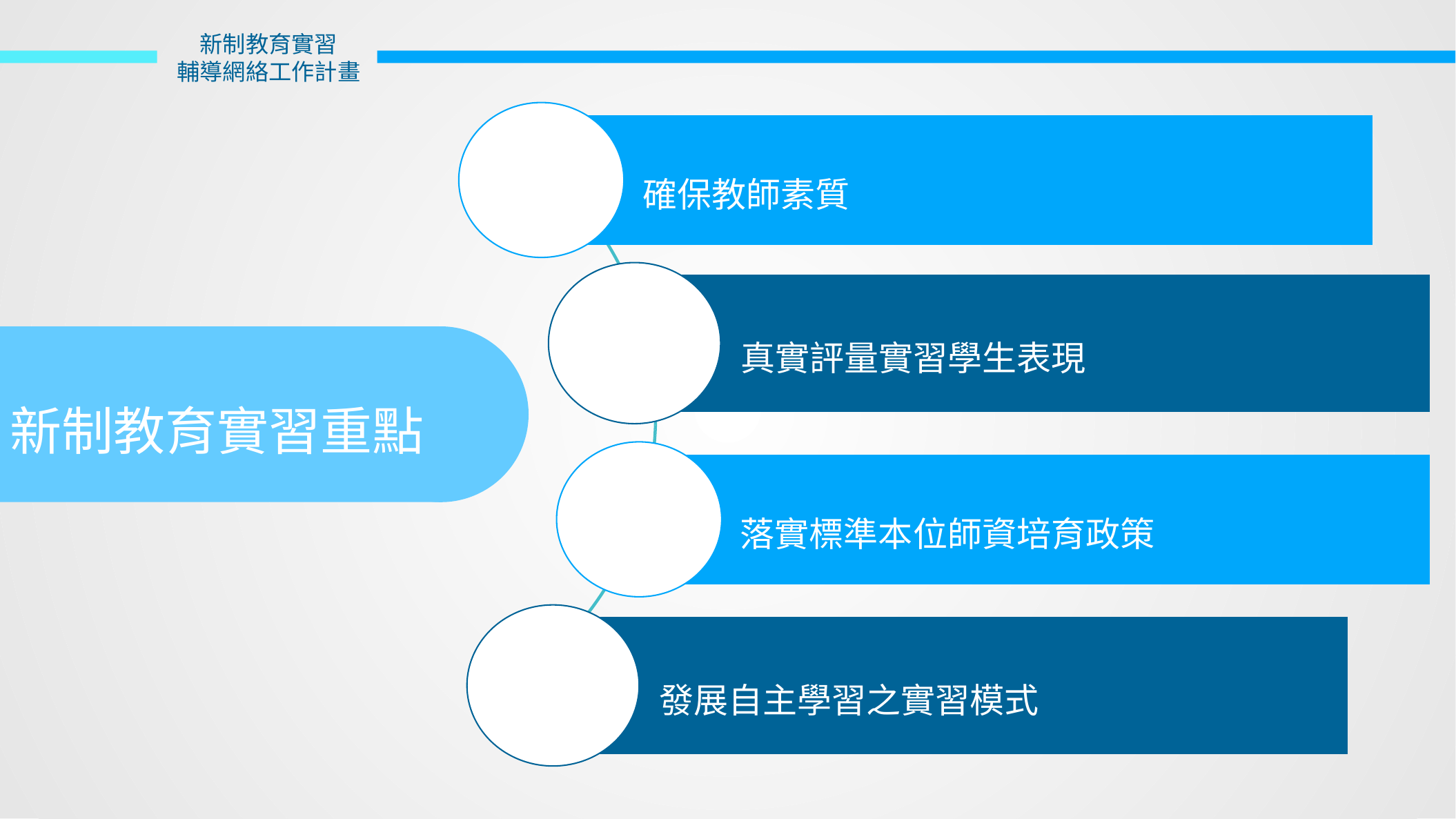

新制教育實習
輔導網絡工作計畫

確保教師素質
真實評量實習學生表現
新制教育實習重點

落實標準本位師資培育政策

發展自主學習之實習模式